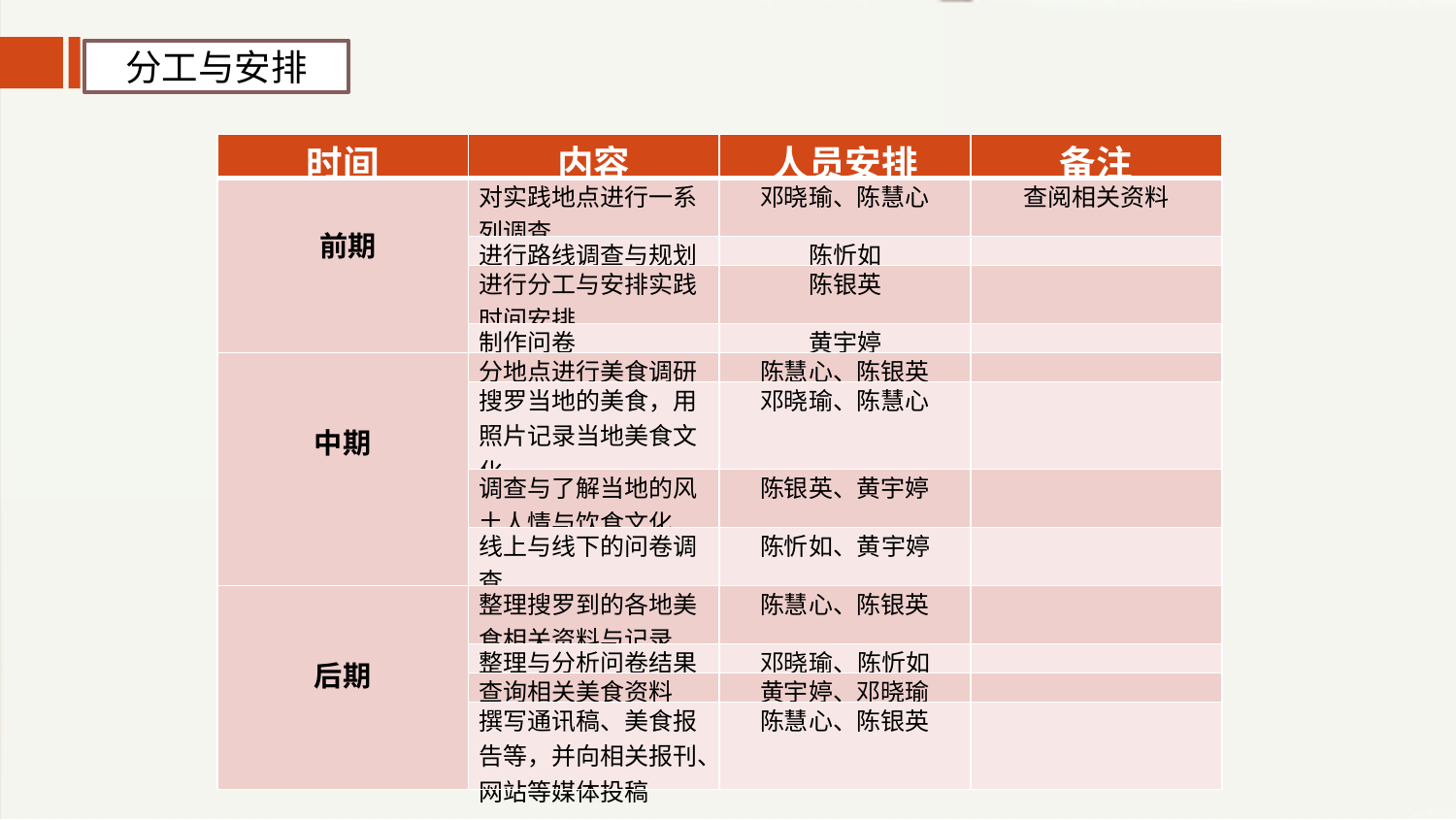

分工与安排
| 时间 | 内容 | 人员安排 | 备注 |
| --- | --- | --- | --- |
| 前期 | 对实践地点进行一系列调查 | 邓晓瑜、陈慧心 | 查阅相关资料 |
|  | 进行路线调查与规划 | 陈忻如 |  |
|  | 进行分工与安排实践时间安排 | 陈银英 |  |
|  | 制作问卷 | 黄宇婷 |  |
| 中期 | 分地点进行美食调研 | 陈慧心、陈银英 |  |
|  | 搜罗当地的美食，用照片记录当地美食文化。 | 邓晓瑜、陈慧心 |  |
|  | 调查与了解当地的风土人情与饮食文化 | 陈银英、黄宇婷 |  |
|  | 线上与线下的问卷调查 | 陈忻如、黄宇婷 |  |
| 后期 | 整理搜罗到的各地美食相关资料与记录 | 陈慧心、陈银英 |  |
|  | 整理与分析问卷结果 | 邓晓瑜、陈忻如 |  |
|  | 查询相关美食资料 | 黄宇婷、邓晓瑜 |  |
|  | 撰写通讯稿、美食报告等，并向相关报刊、网站等媒体投稿 | 陈慧心、陈银英 |  |